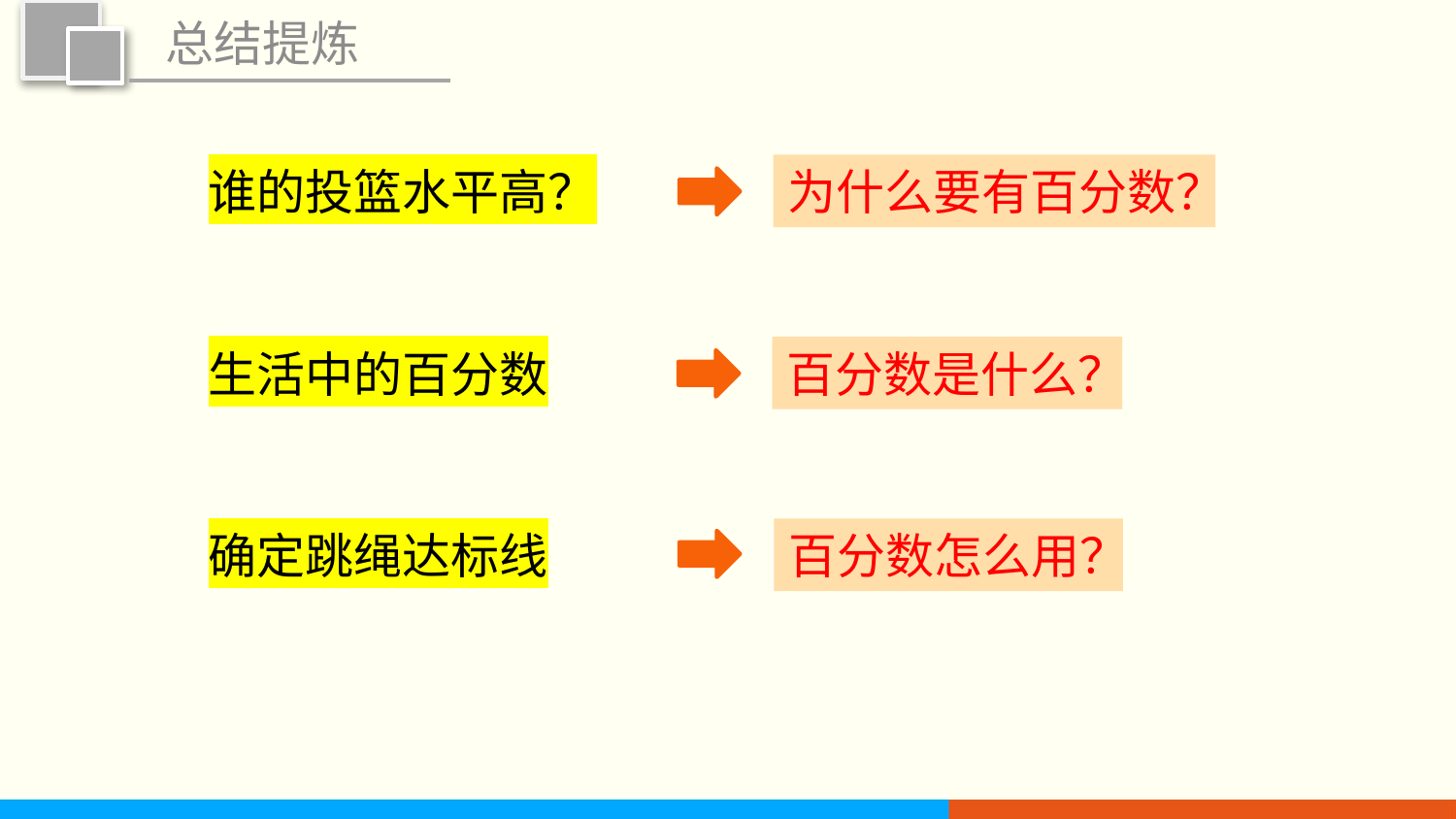

总结提炼

谁的投篮水平高？
为什么要有百分数？

百分数是什么？
生活中的百分数

百分数怎么用？
确定跳绳达标线